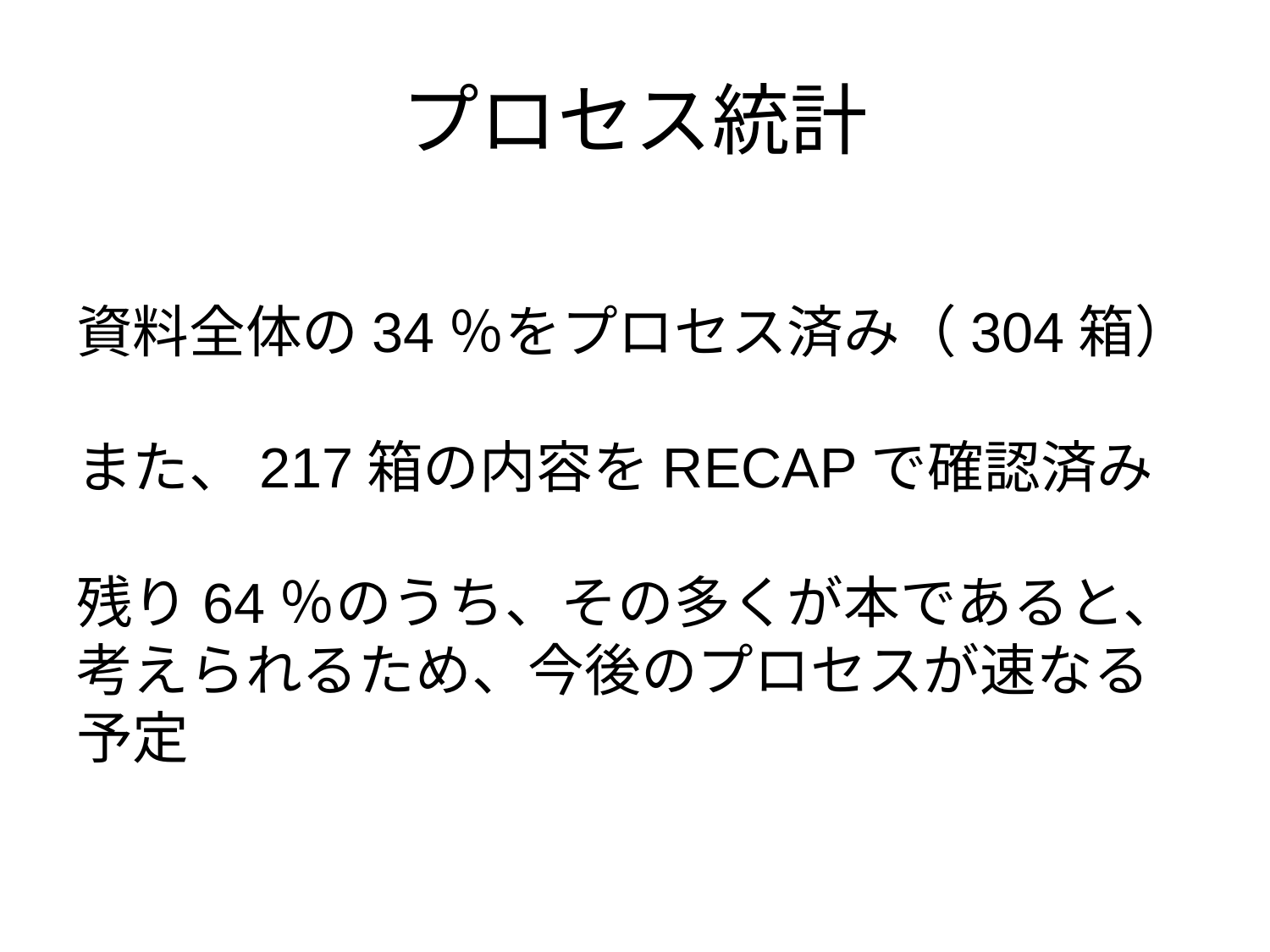

# プロセス統計
資料全体の34％をプロセス済み（304箱）
また、217箱の内容をRECAPで確認済み
残り64％のうち、その多くが本であると、考えられるため、今後のプロセスが速なる予定